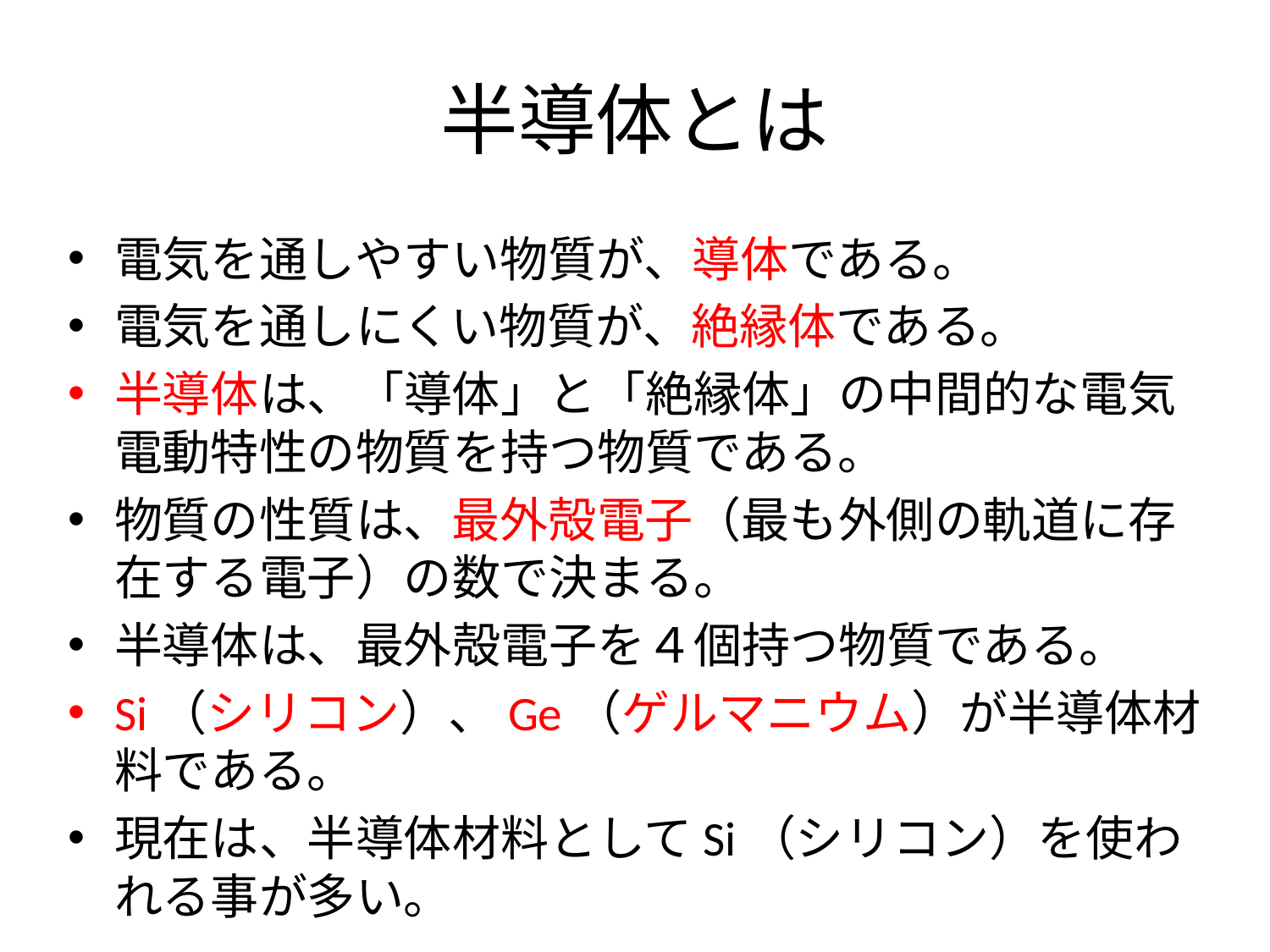

# 半導体とは
電気を通しやすい物質が、導体である。
電気を通しにくい物質が、絶縁体である。
半導体は、「導体」と「絶縁体」の中間的な電気電動特性の物質を持つ物質である。
物質の性質は、最外殻電子（最も外側の軌道に存在する電子）の数で決まる。
半導体は、最外殻電子を４個持つ物質である。
Si（シリコン）、Ge（ゲルマニウム）が半導体材料である。
現在は、半導体材料としてSi（シリコン）を使われる事が多い。